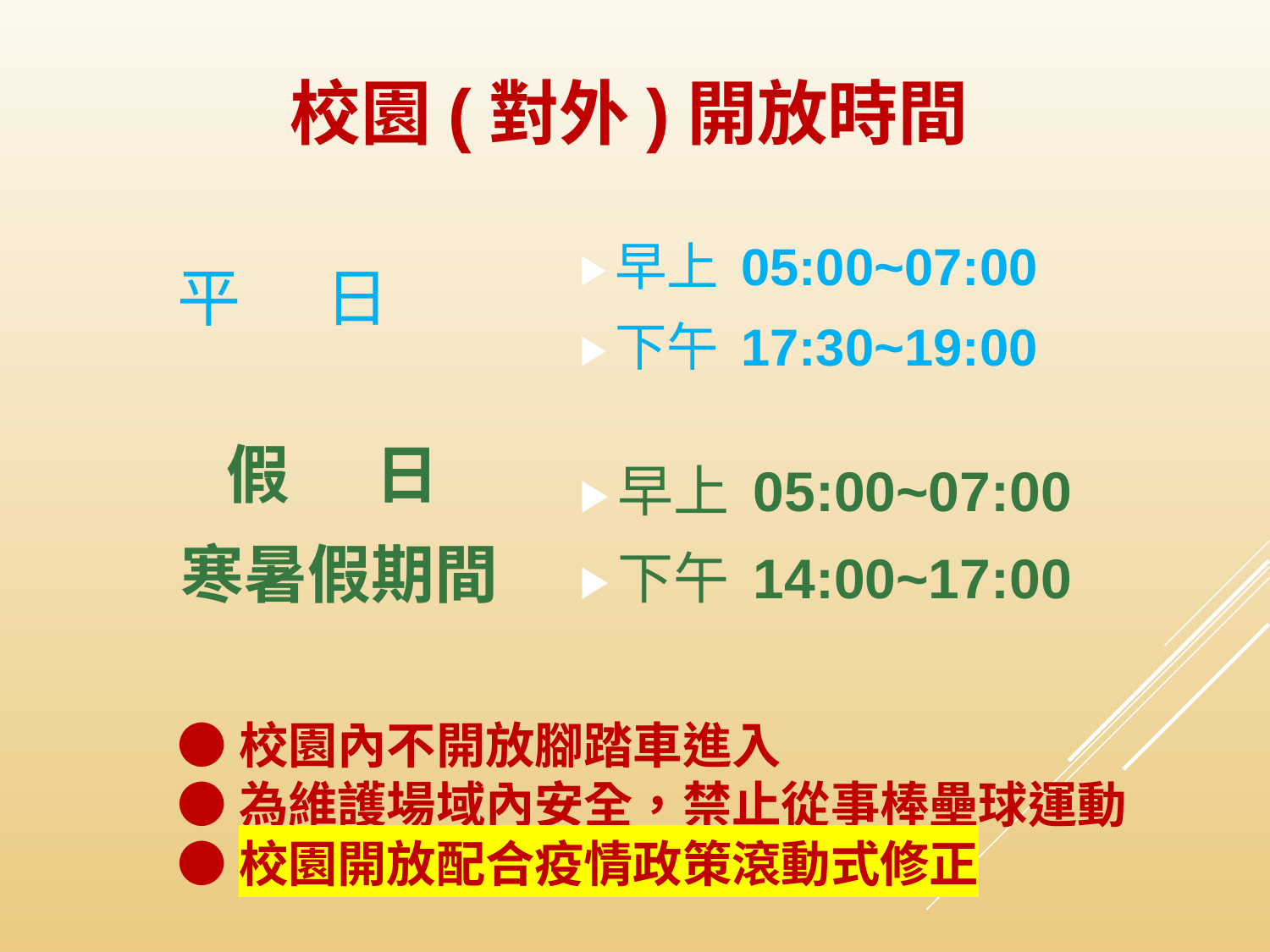

# 校園(對外)開放時間
早上 05:00~07:00
下午 17:30~19:00
平      日
假      日
寒暑假期間
早上 05:00~07:00
下午 14:00~17:00
●校園內不開放腳踏車進入
●為維護場域內安全，禁止從事棒壘球運動
●校園開放配合疫情政策滾動式修正